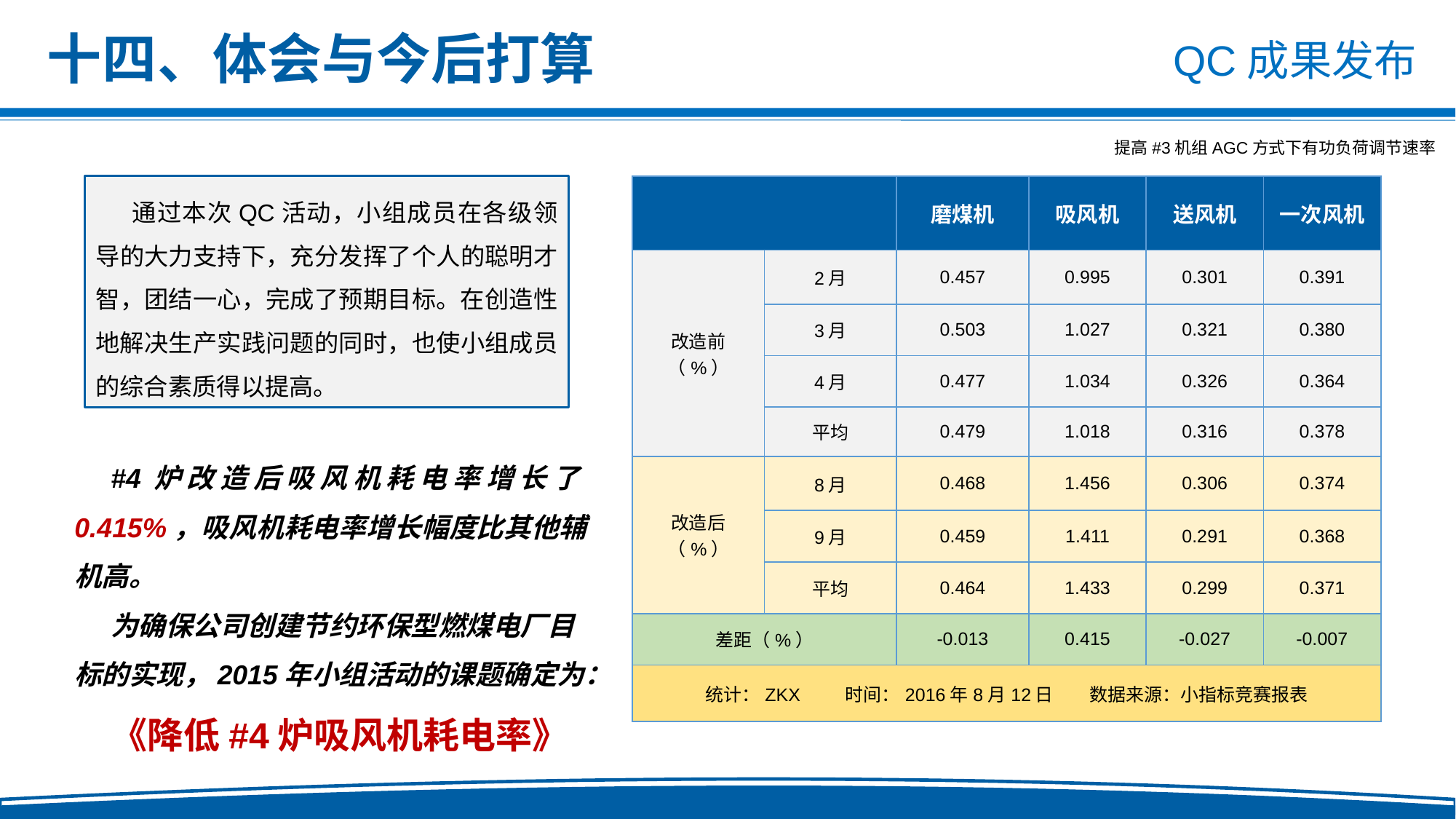

十四、体会与今后打算
通过本次QC活动，小组成员在各级领导的大力支持下，充分发挥了个人的聪明才智，团结一心，完成了预期目标。在创造性地解决生产实践问题的同时，也使小组成员的综合素质得以提高。
|  |  | 磨煤机 | 吸风机 | 送风机 | 一次风机 |
| --- | --- | --- | --- | --- | --- |
| 改造前 （%） | 2月 | 0.457 | 0.995 | 0.301 | 0.391 |
|  | 3月 | 0.503 | 1.027 | 0.321 | 0.380 |
|  | 4月 | 0.477 | 1.034 | 0.326 | 0.364 |
|  | 平均 | 0.479 | 1.018 | 0.316 | 0.378 |
| 改造后 （%） | 8月 | 0.468 | 1.456 | 0.306 | 0.374 |
|  | 9月 | 0.459 | 1.411 | 0.291 | 0.368 |
|  | 平均 | 0.464 | 1.433 | 0.299 | 0.371 |
| 差距（%） |  | -0.013 | 0.415 | -0.027 | -0.007 |
| 统计：ZKX 时间：2016年8月12日 数据来源：小指标竞赛报表 |  |  |  |  |  |
#4炉改造后吸风机耗电率增长了0.415%，吸风机耗电率增长幅度比其他辅机高。
为确保公司创建节约环保型燃煤电厂目标的实现，2015年小组活动的课题确定为：
《降低#4炉吸风机耗电率》
.